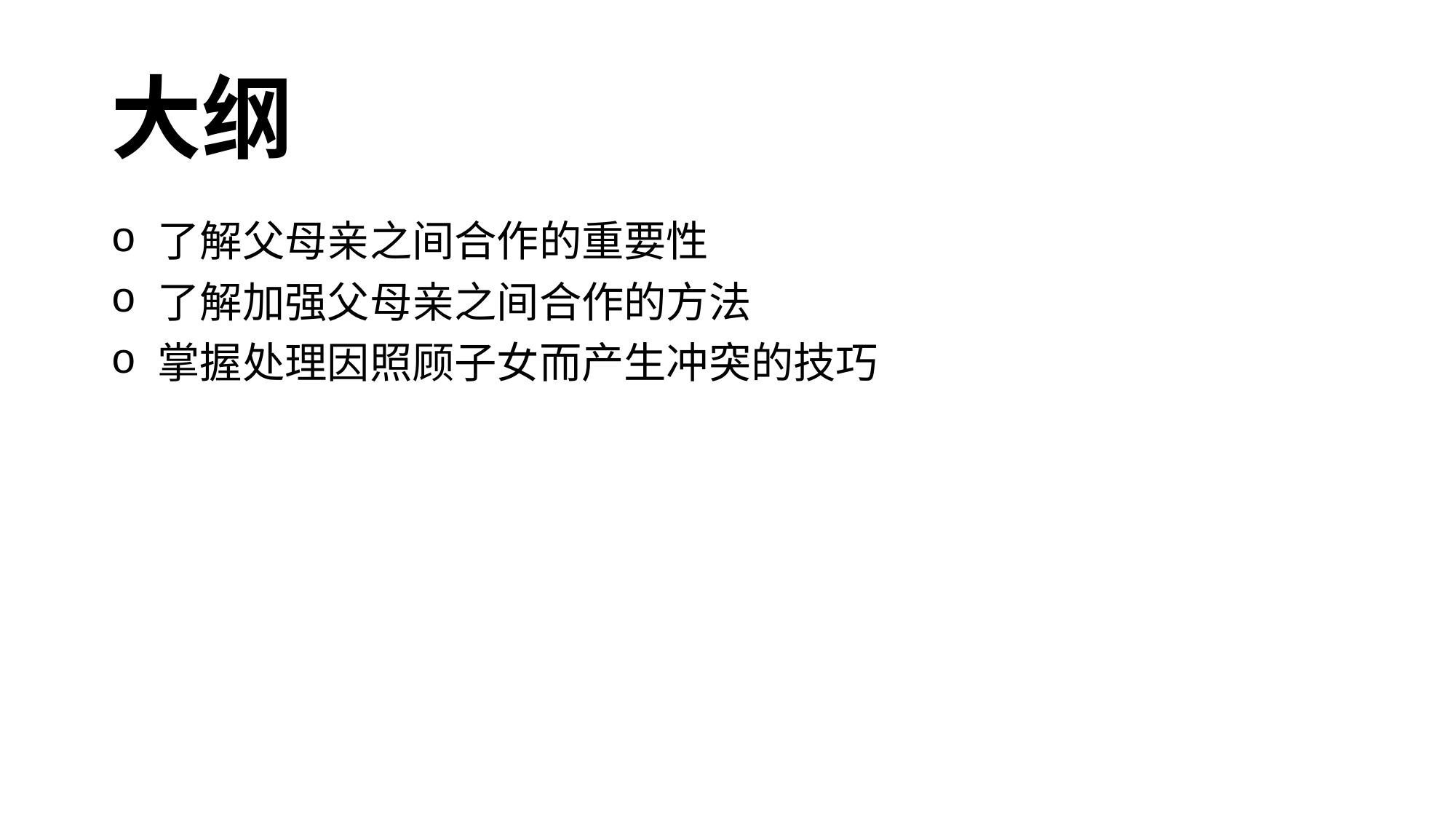

# 大纲
 了解父母亲之间合作的重要性
 了解加强父母亲之间合作的方法
 掌握处理因照顾子女而产生冲突的技巧